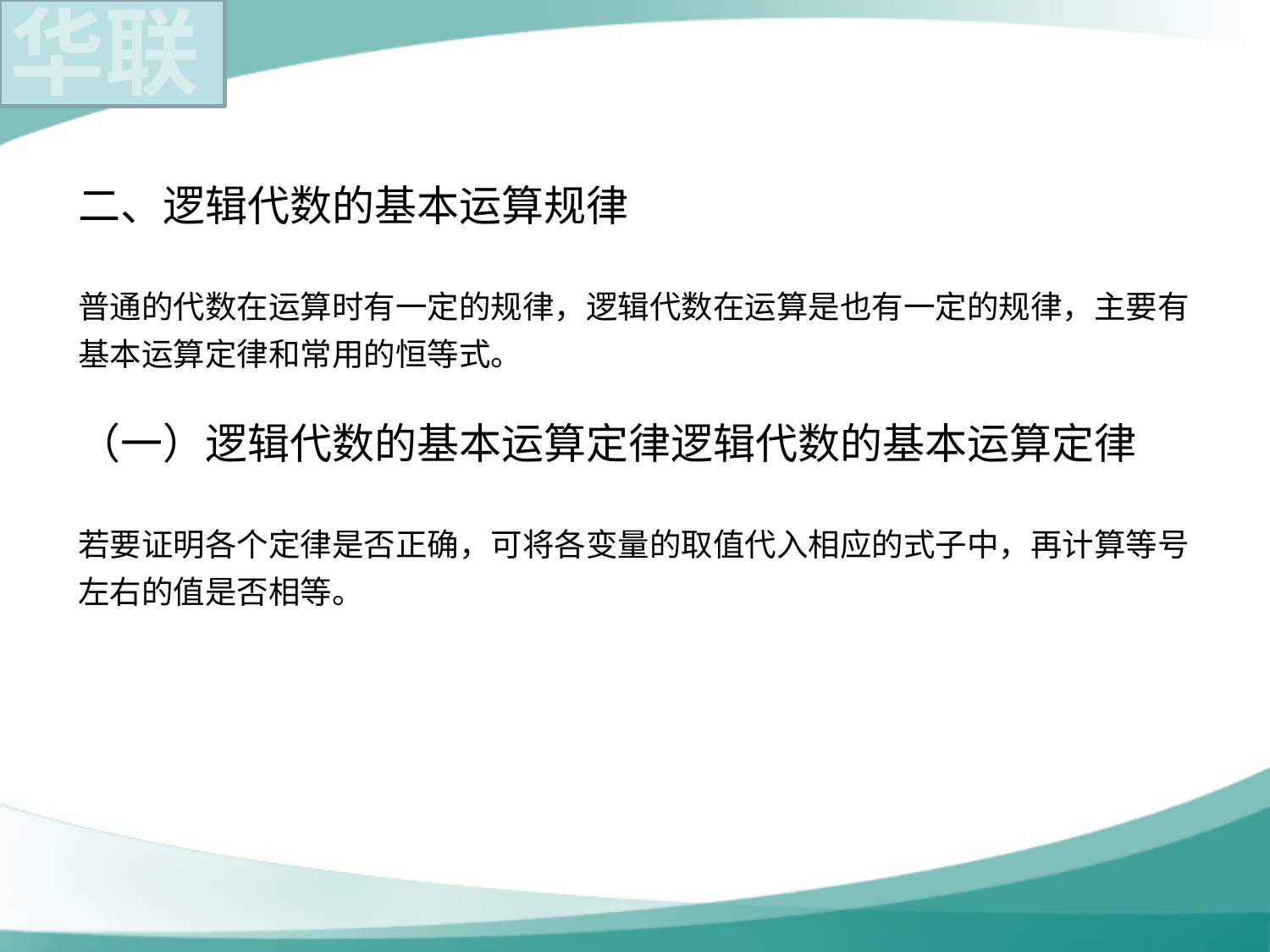

二、逻辑代数的基本运算规律
普通的代数在运算时有一定的规律，逻辑代数在运算是也有一定的规律，主要有基本运算定律和常用的恒等式。

（一）逻辑代数的基本运算定律逻辑代数的基本运算定律

若要证明各个定律是否正确，可将各变量的取值代入相应的式子中，再计算等号左右的值是否相等。